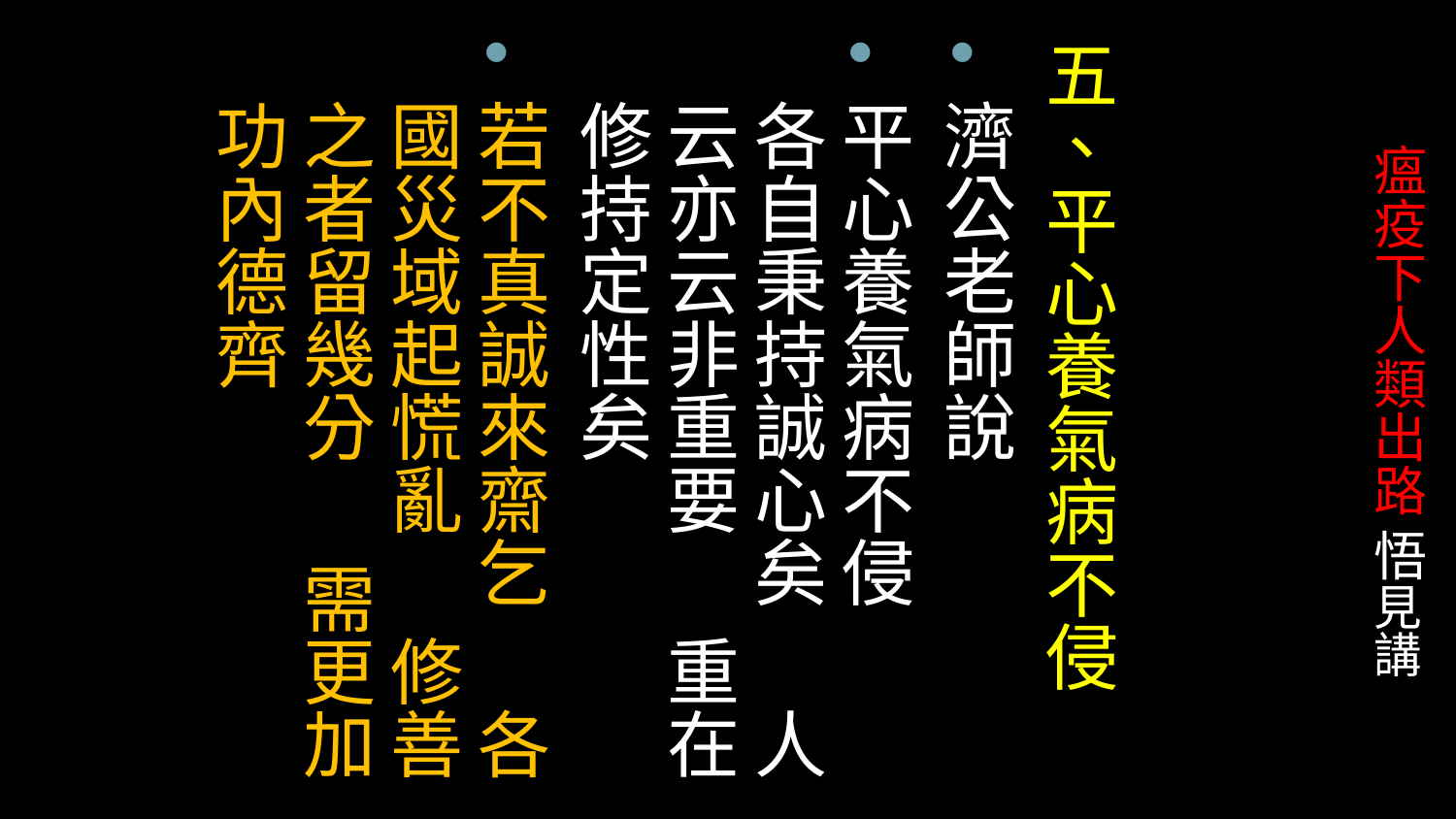

五、平心養氣病不侵
濟公老師說
平心養氣病不侵       各自秉持誠心矣      人云亦云非重要      重在修持定性矣
若不真誠來齋乞      各國災域起慌亂      修善之者留幾分      需更加功內德齊

# 瘟疫下人類出路 悟見講